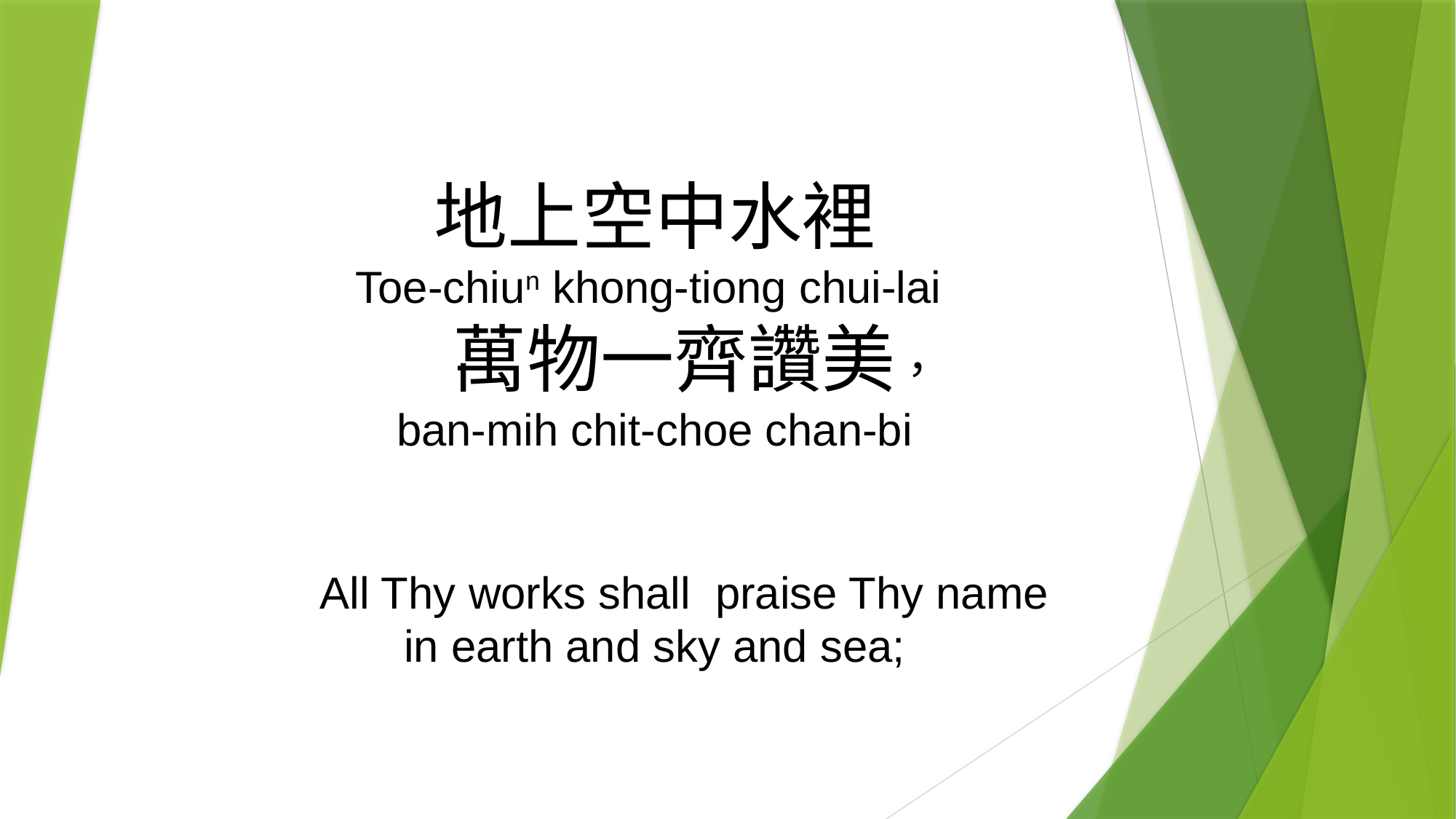

# 地上空中水裡 Toe-chiun khong-tiong chui-lai 萬物一齊讚美， ban-mih chit-choe chan-bi All Thy works shall  praise Thy name in earth and sky and sea;